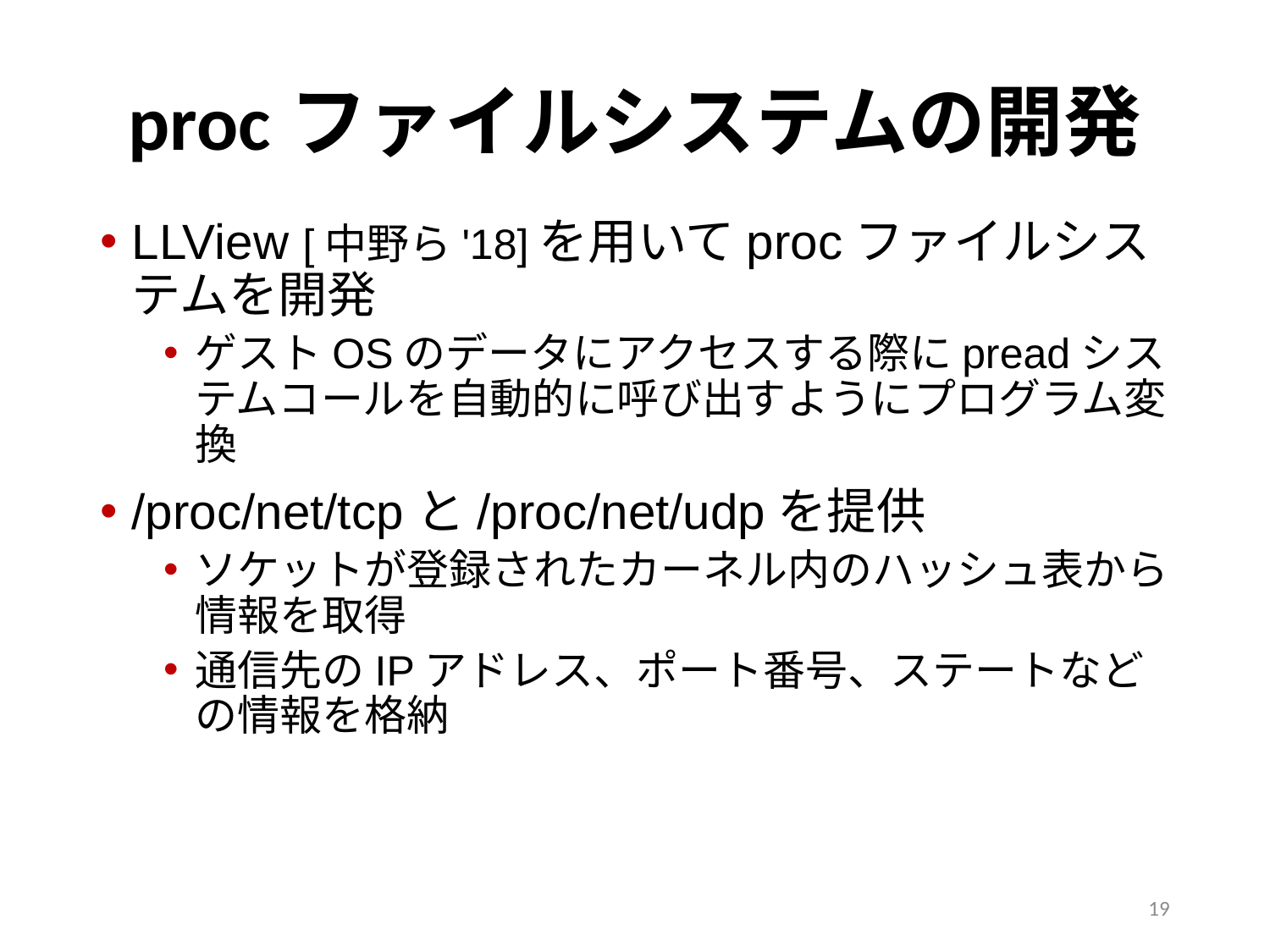

# procファイルシステムの開発
LLView [中野ら'18]を用いてprocファイルシステムを開発
ゲストOSのデータにアクセスする際にpreadシステムコールを自動的に呼び出すようにプログラム変換
/proc/net/tcpと/proc/net/udpを提供
ソケットが登録されたカーネル内のハッシュ表から情報を取得
通信先のIPアドレス、ポート番号、ステートなどの情報を格納
19